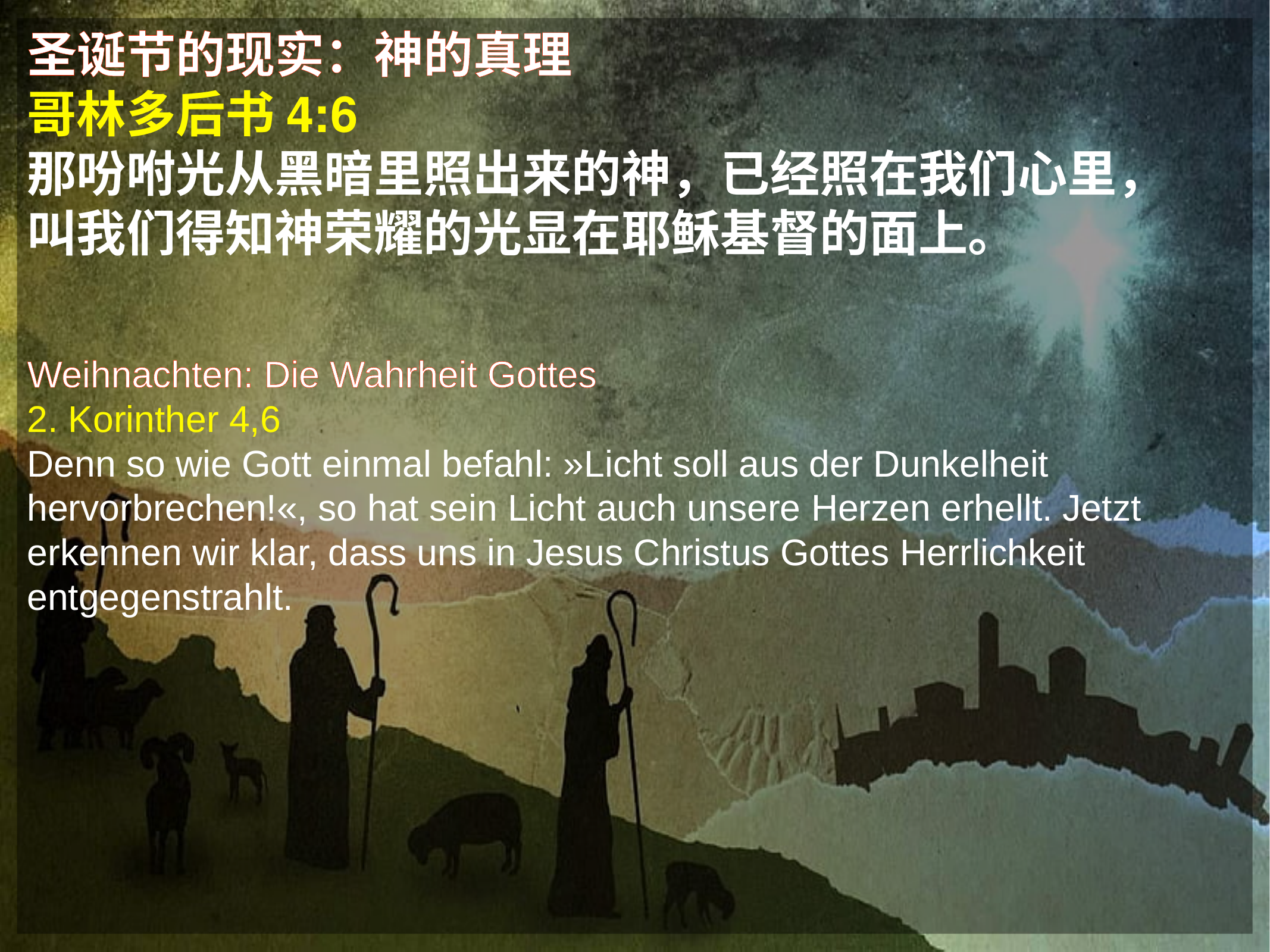

# 圣诞节的现实：神的真理
哥林多后书4:6
那吩咐光从黑暗里照出来的神，已经照在我们心里，
叫我们得知神荣耀的光显在耶稣基督的面上。

Weihnachten: Die Wahrheit Gottes
2. Korinther 4,6
Denn so wie Gott einmal befahl: »Licht soll aus der Dunkelheit hervorbrechen!«, so hat sein Licht auch unsere Herzen erhellt. Jetzt erkennen wir klar, dass uns in Jesus Christus Gottes Herrlichkeit entgegenstrahlt.